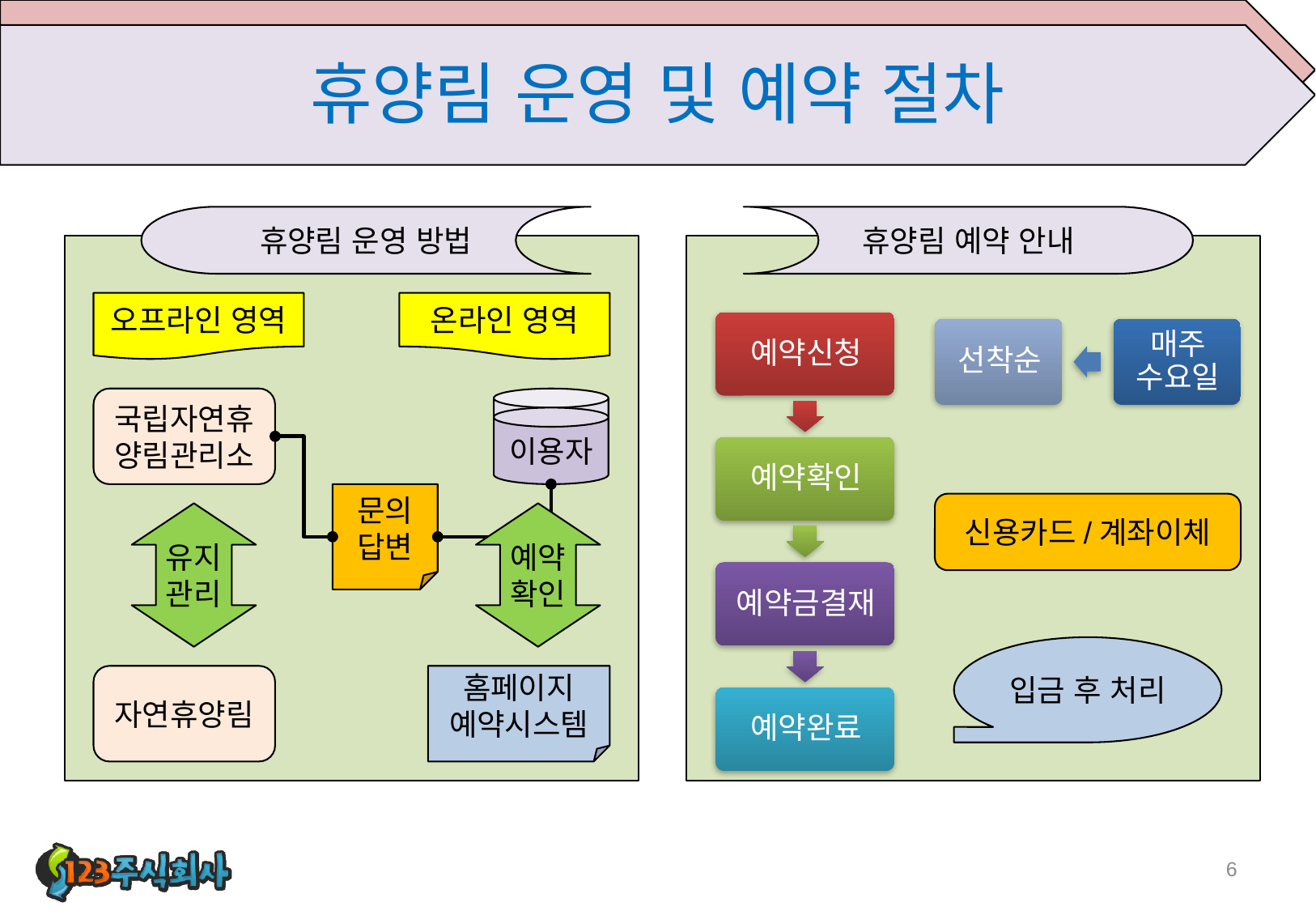

# 휴양림 운영 및 예약 절차
휴양림 운영 방법

오프라인 영역
온라인 영역
국립자연휴
양림관리소

이용자
문의
답변
유지
관리
예약
확인
자연휴양림
홈페이지
예약시스템
휴양림 예약 안내

예약신청

예약확인

예약금결재

예약완료
매주 수요일

선착순
신용카드/계좌이체
입금 후 처리
6